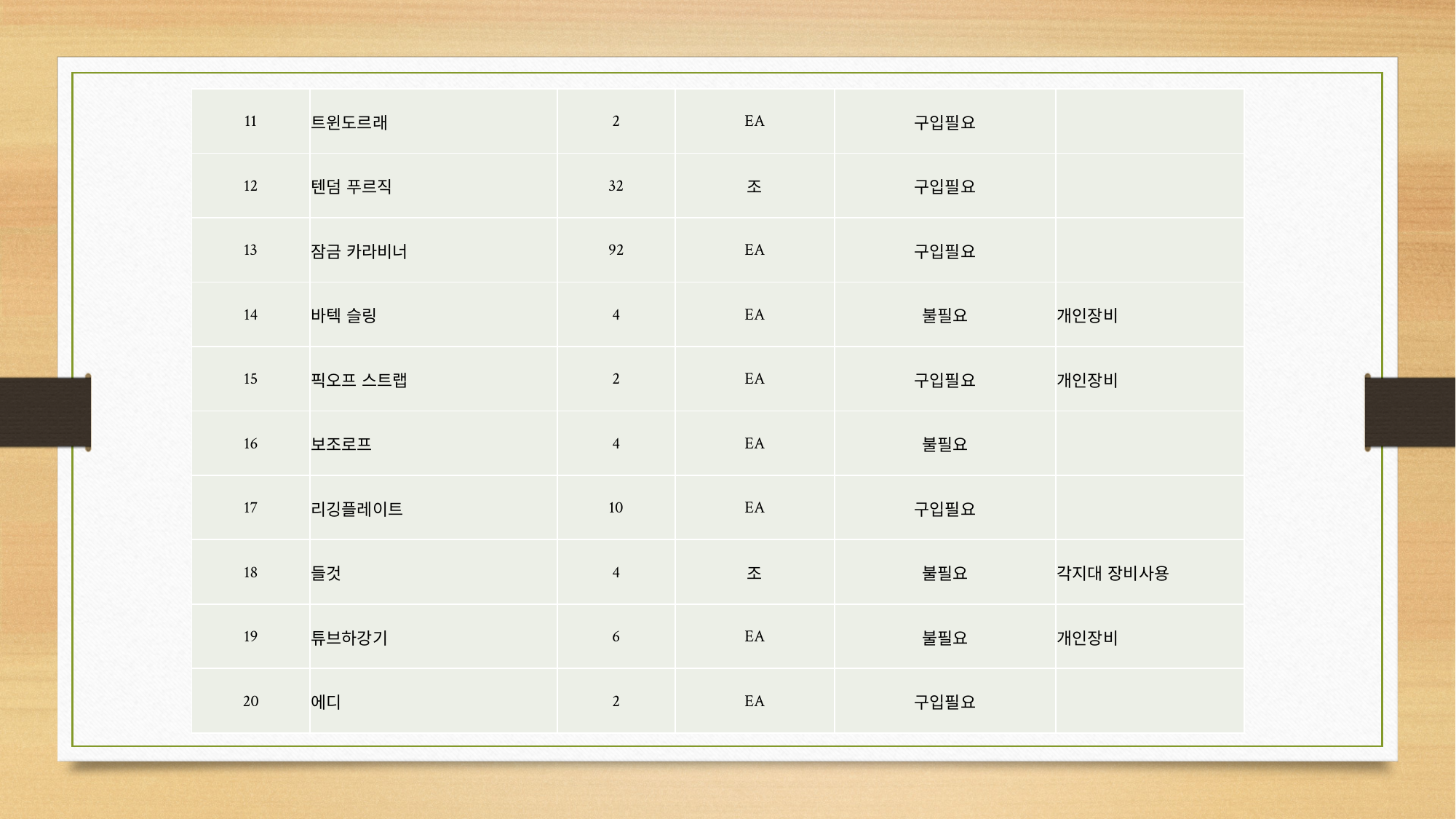

| 11 | 트윈도르래 | 2 | EA | 구입필요 |  |
| --- | --- | --- | --- | --- | --- |
| 12 | 텐덤 푸르직 | 32 | 조 | 구입필요 |  |
| 13 | 잠금 카라비너 | 92 | EA | 구입필요 |  |
| 14 | 바텍 슬링 | 4 | EA | 불필요 | 개인장비 |
| 15 | 픽오프 스트랩 | 2 | EA | 구입필요 | 개인장비 |
| 16 | 보조로프 | 4 | EA | 불필요 |  |
| 17 | 리깅플레이트 | 10 | EA | 구입필요 |  |
| 18 | 들것 | 4 | 조 | 불필요 | 각지대 장비사용 |
| 19 | 튜브하강기 | 6 | EA | 불필요 | 개인장비 |
| 20 | 에디 | 2 | EA | 구입필요 |  |